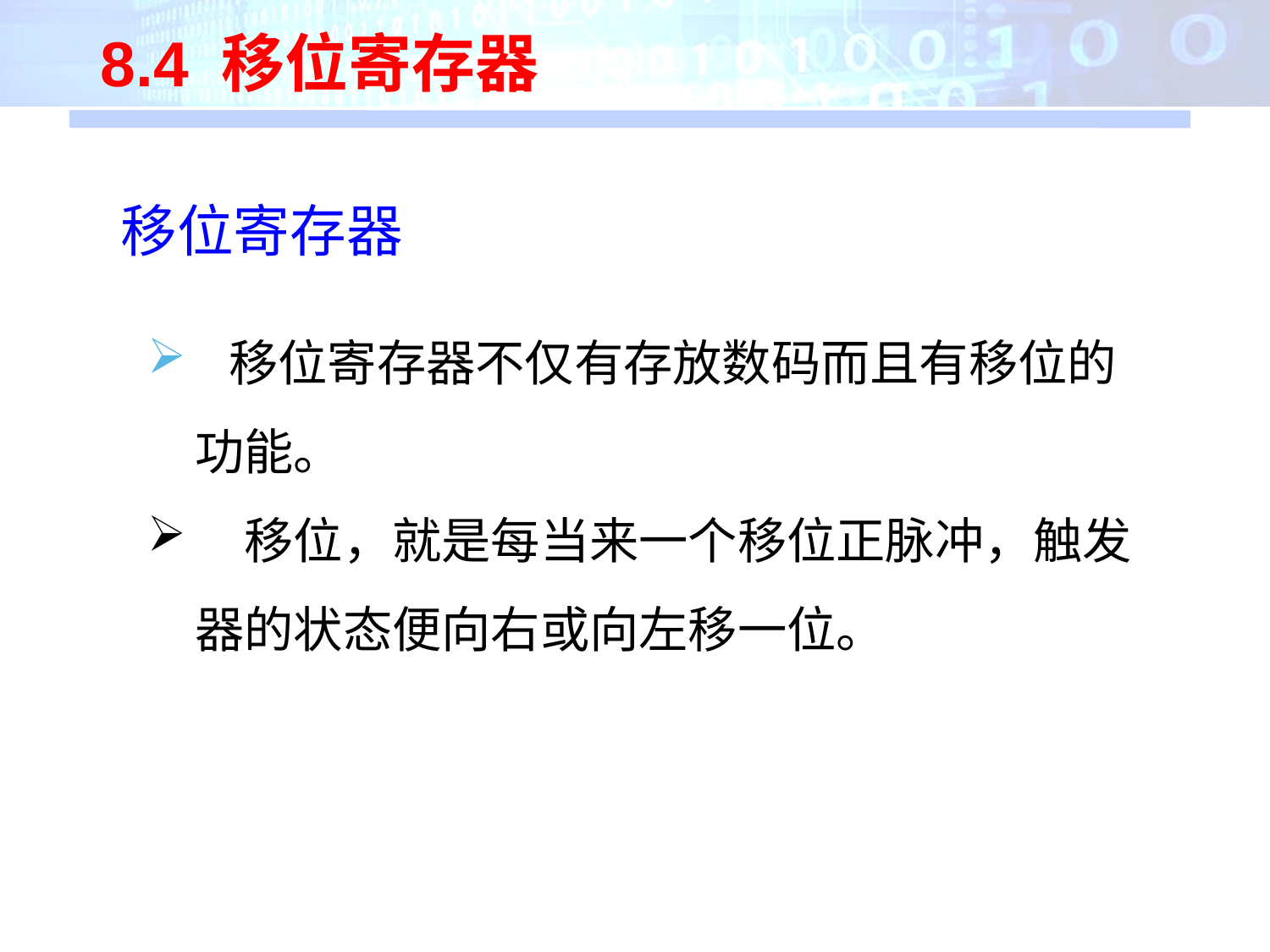

8.4 移位寄存器
移位寄存器
  移位寄存器不仅有存放数码而且有移位的功能。
　移位，就是每当来一个移位正脉冲，触发器的状态便向右或向左移一位。